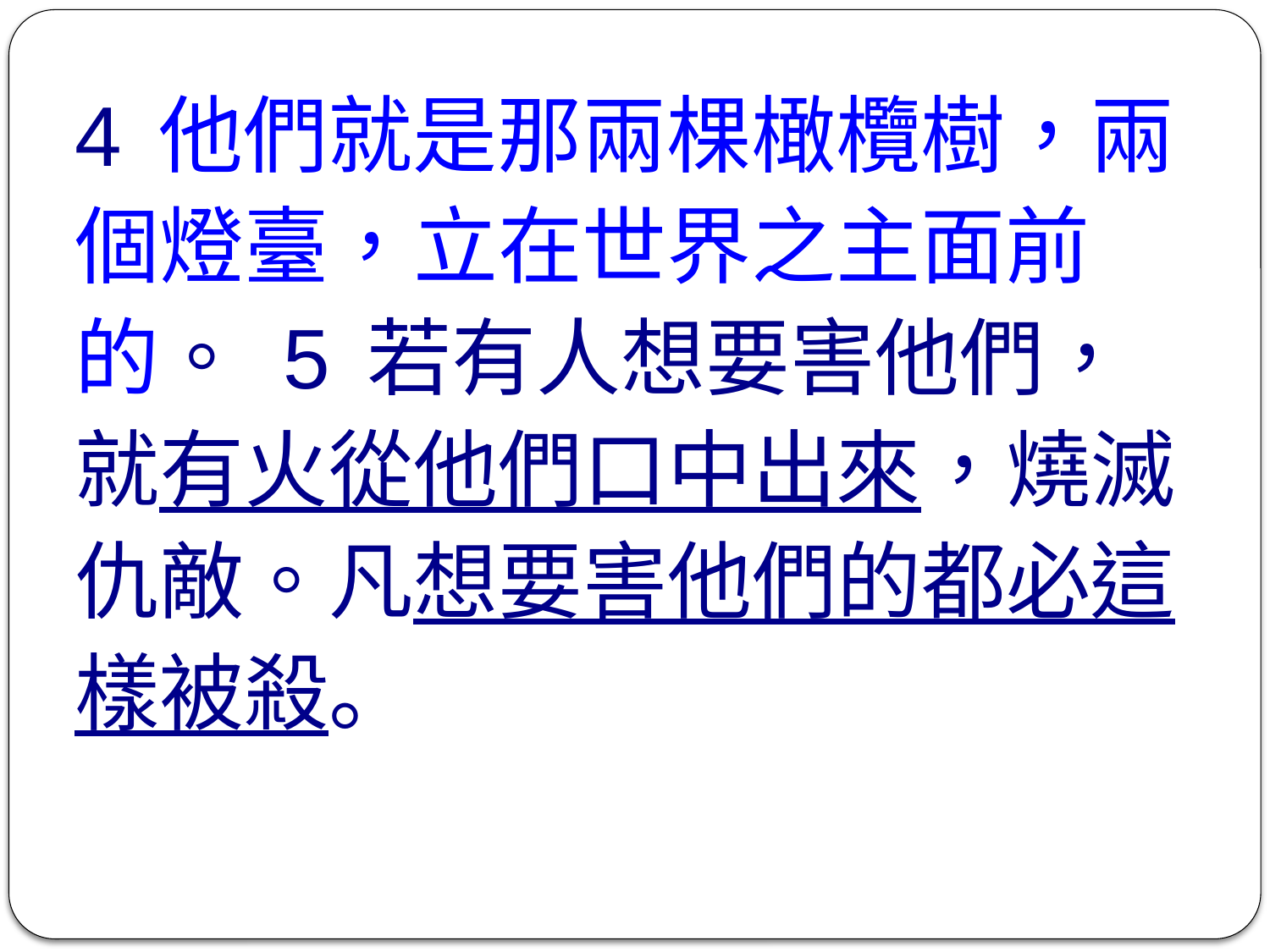

4 他們就是那兩棵橄欖樹，兩個燈臺，立在世界之主面前的。 5 若有人想要害他們，就有火從他們口中出來，燒滅仇敵。凡想要害他們的都必這樣被殺。